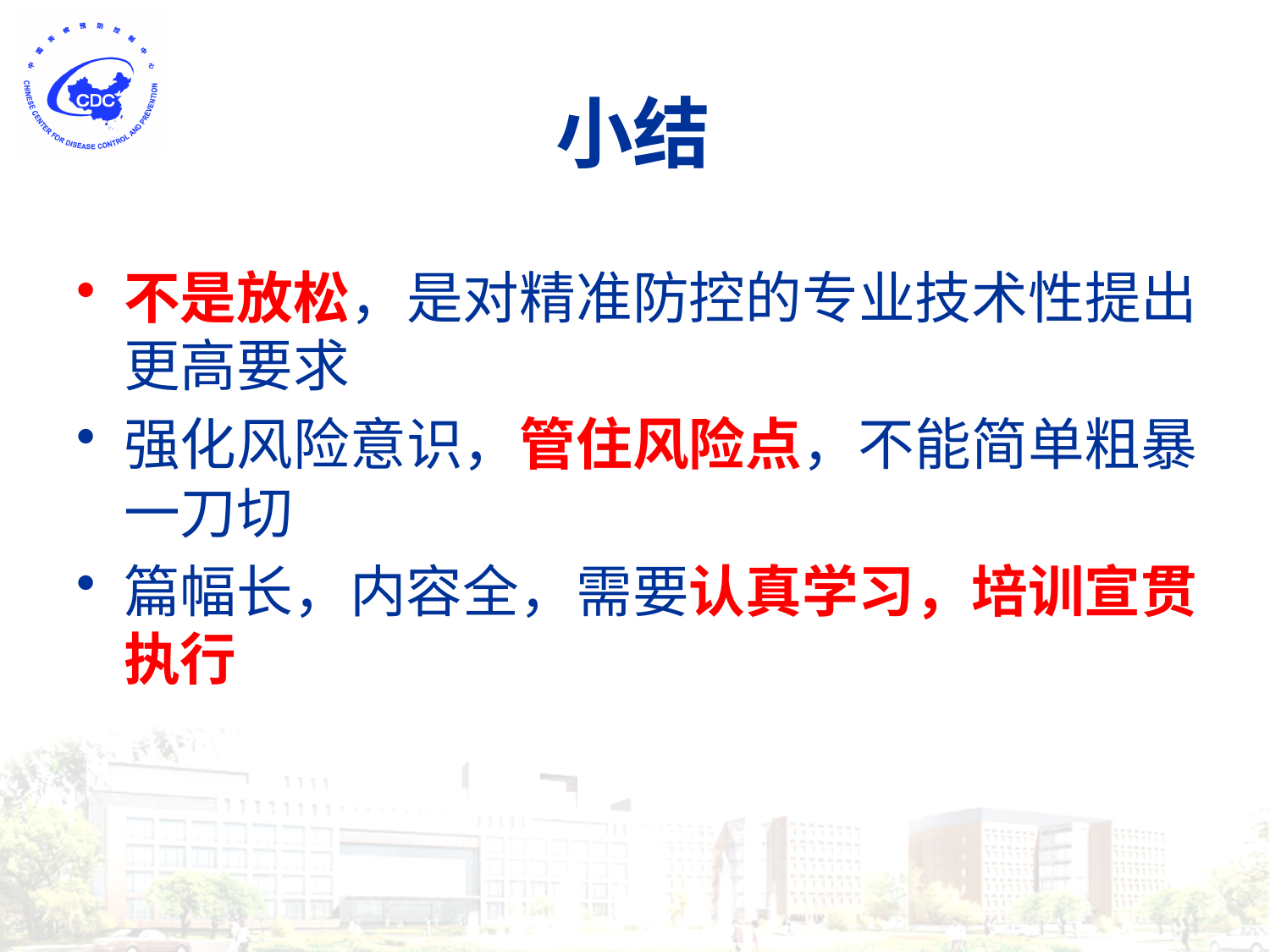

# 小结
不是放松，是对精准防控的专业技术性提出更高要求
强化风险意识，管住风险点，不能简单粗暴一刀切
篇幅长，内容全，需要认真学习，培训宣贯执行